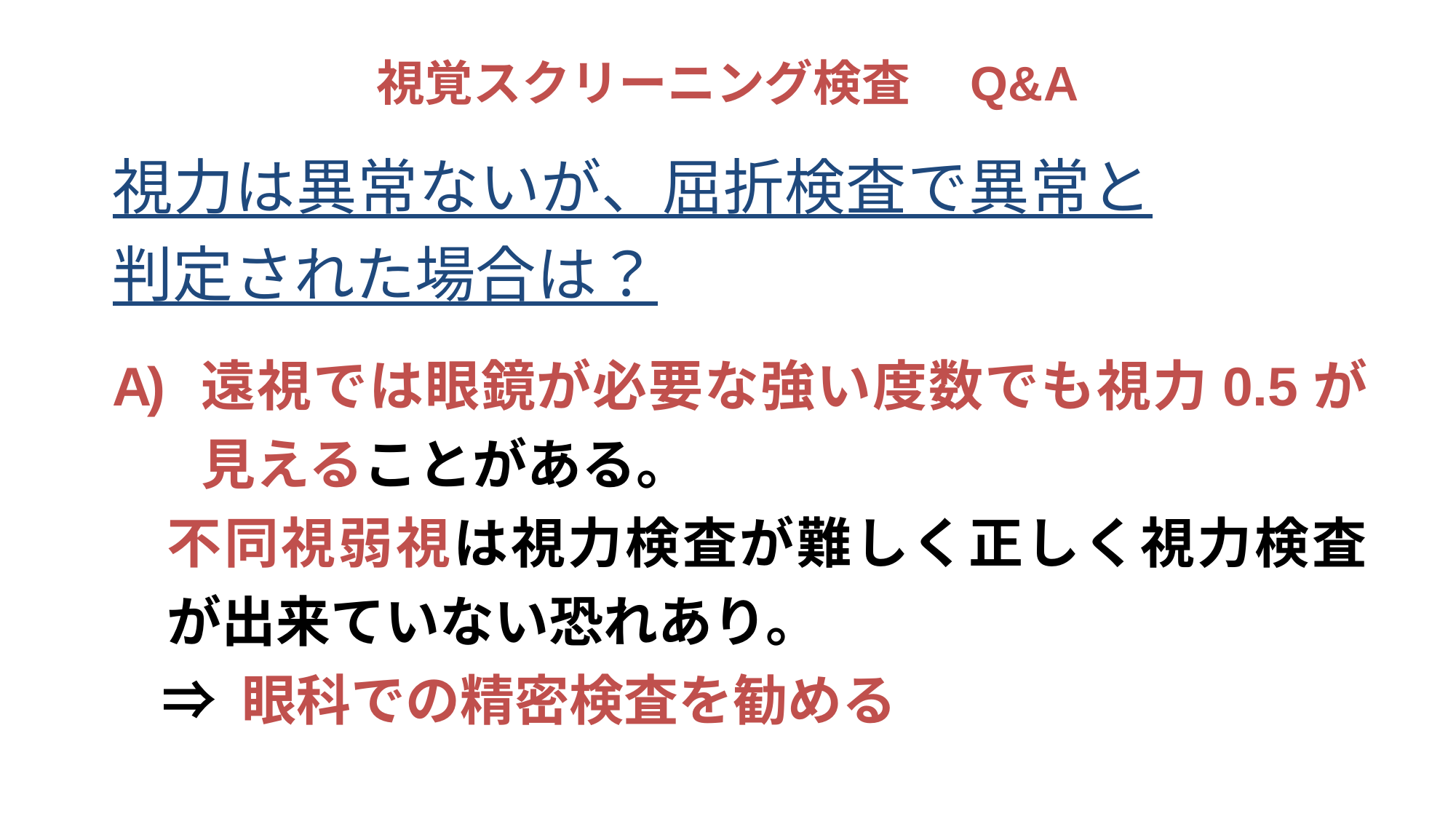

視覚スクリーニング検査　Q&A
視力は異常ないが、屈折検査で異常と判定された場合は？

遠視では眼鏡が必要な強い度数でも視力0.5が見えることがある。
不同視弱視は視力検査が難しく正しく視力検査が出来ていない恐れあり。
    ⇒ 眼科での精密検査を勧める